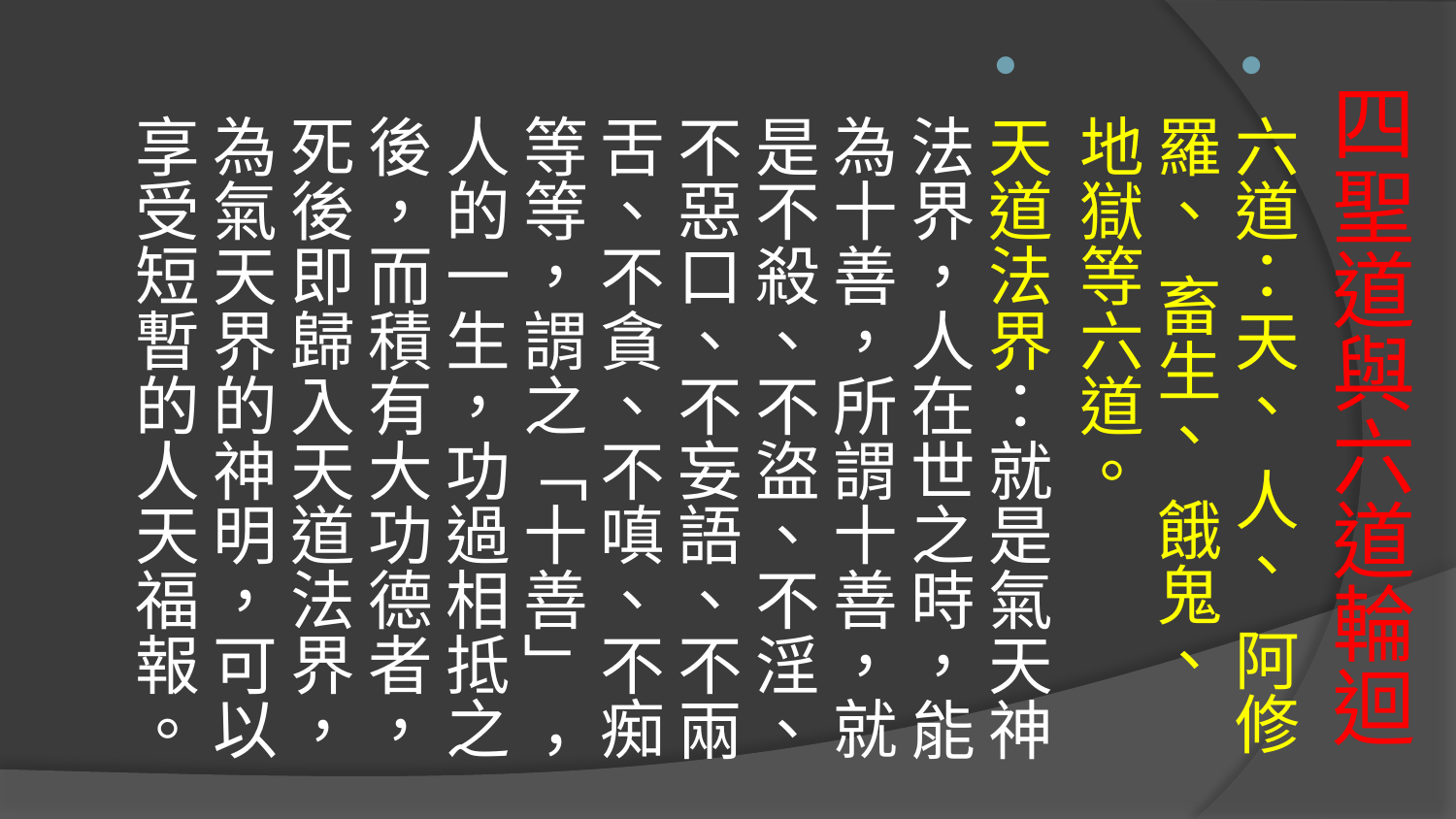

六道：天、  人、  阿修羅、  畜生、  餓鬼、  地獄等六道。
天道法界：就是氣天神法界，人在世之時，能為十善，所謂十善，就是不殺、不盜、不淫、不惡口、不妄語、不兩舌、不貪、不嗔、不痴等等，謂之「十善」 ，人的一生，功過相抵之後，而積有大功德者，死後即歸入天道法界，為氣天界的神明，可以享受短暫的人天福報。

# 四聖道與六道輪迴